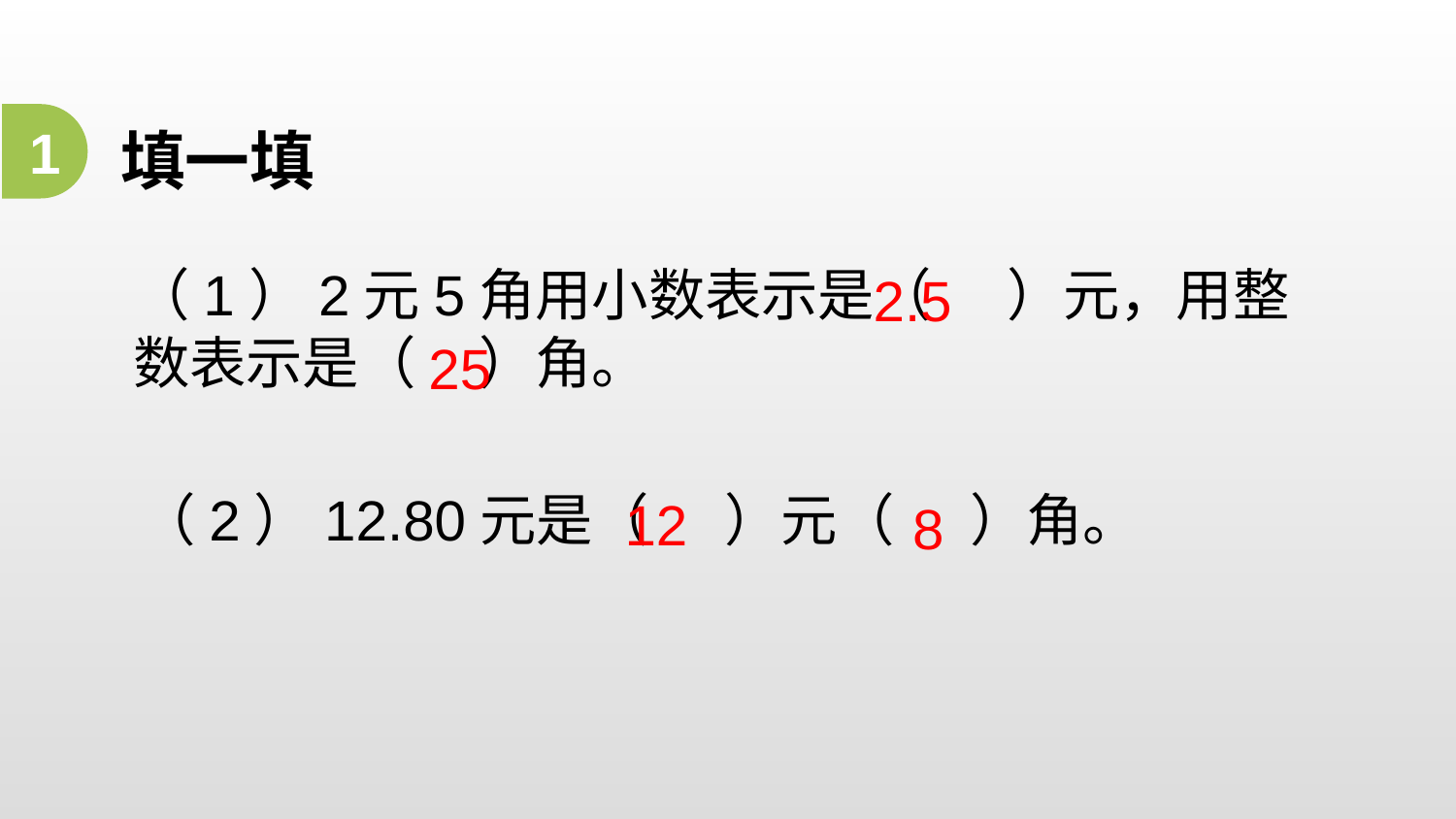

1
填一填
（1）2元5角用小数表示是（      ）元，用整数表示是（     ）角。
2.5
25
（2）12.80元是（      ）元（      ）角。
12
8